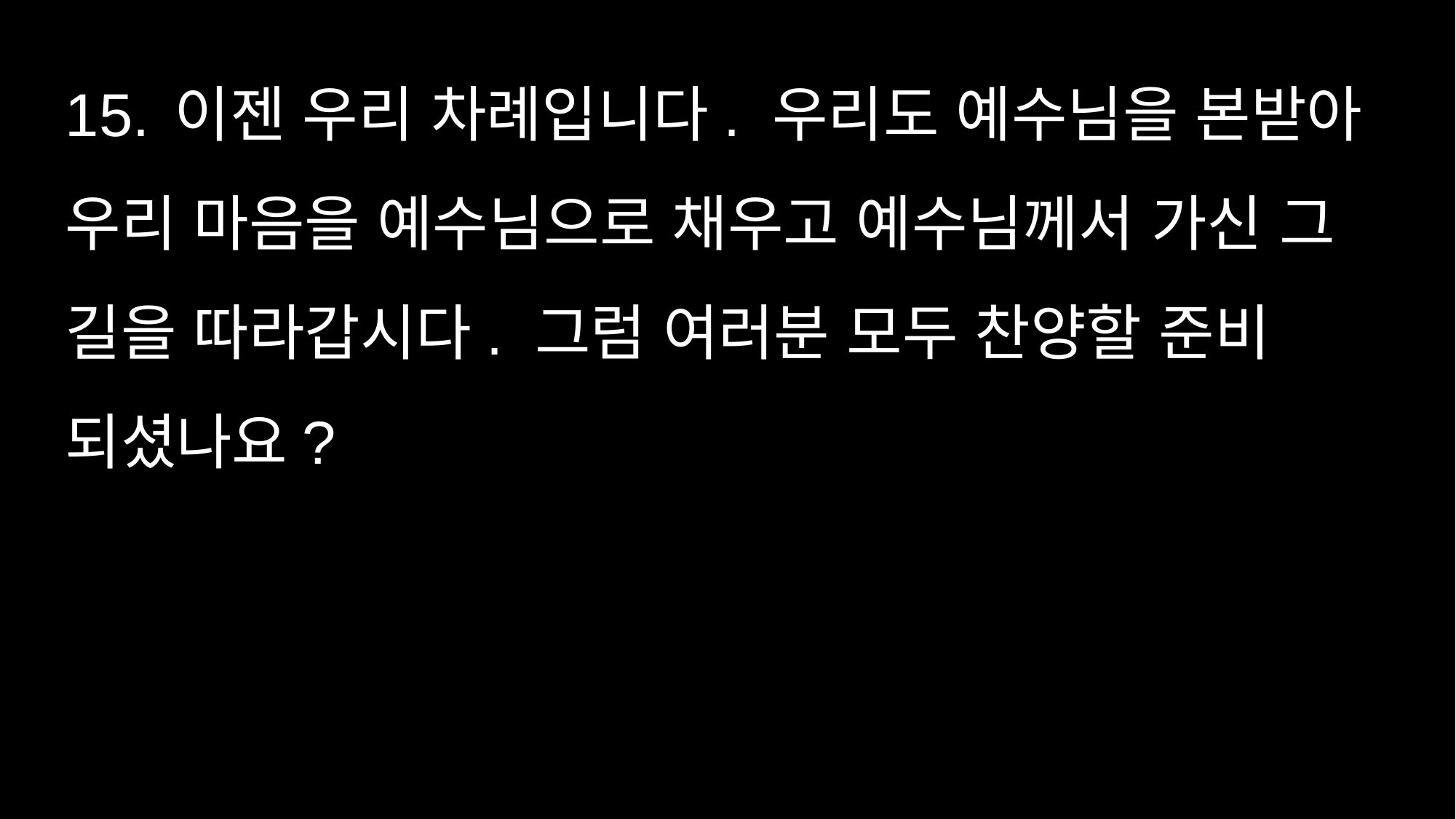

15.	이젠 우리 차례입니다. 우리도 예수님을 본받아 우리 마음을 예수님으로 채우고 예수님께서 가신 그 길을 따라갑시다. 그럼 여러분 모두 찬양할 준비 되셨나요?